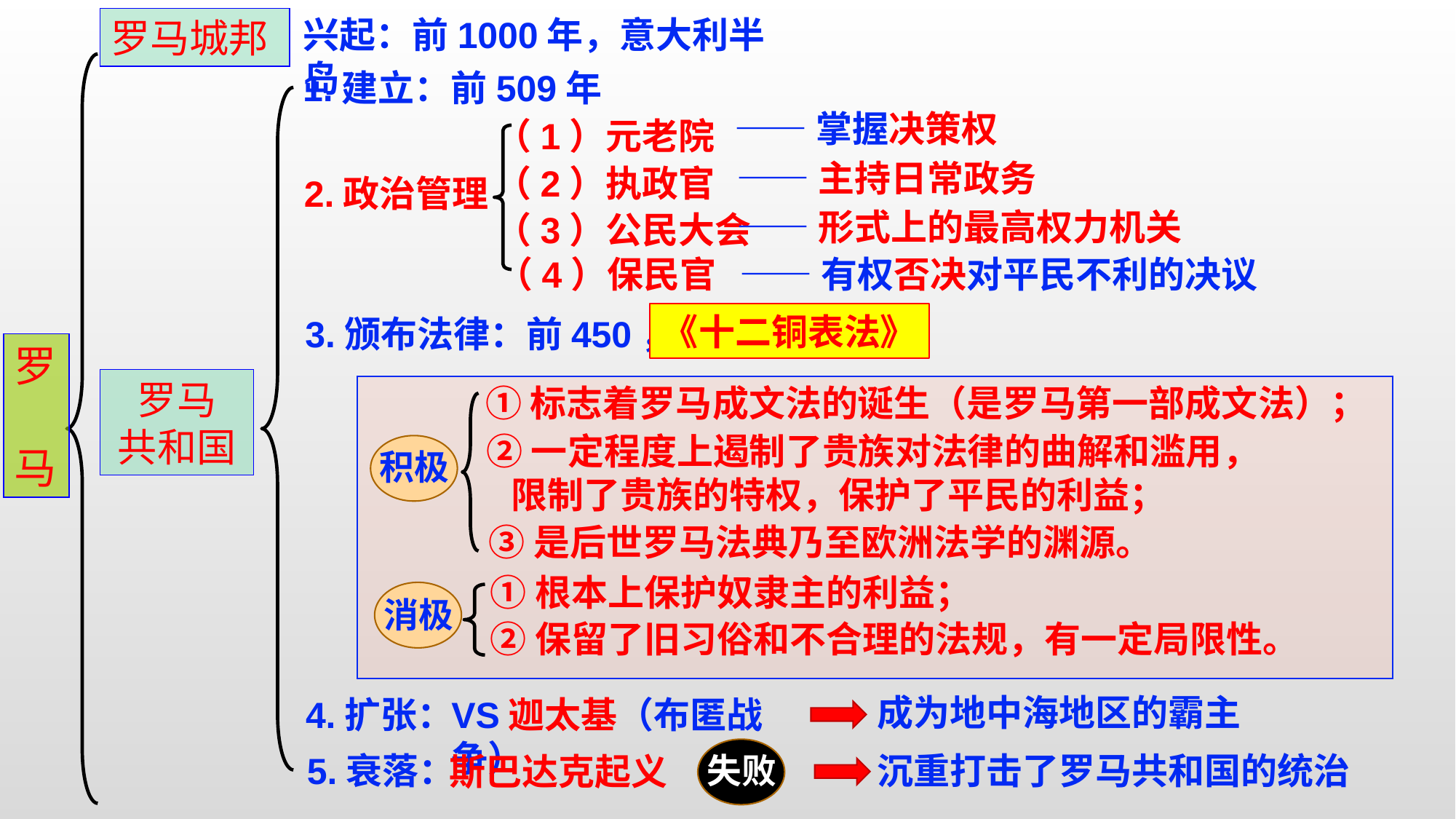

兴起：前1000年，意大利半岛
罗马城邦

1.建立：前509年

——掌握决策权
（1）元老院
（2）执政官
（3）公民大会

——主持日常政务
2.政治管理
——形式上的最高权力机关
——有权否决对平民不利的决议
（4）保民官
《十二铜表法》
3.颁布法律：前450，
罗

马
罗马
共和国
①标志着罗马成文法的诞生（是罗马第一部成文法）；

②一定程度上遏制了贵族对法律的曲解和滥用，
  限制了贵族的特权，保护了平民的利益；

积极
③是后世罗马法典乃至欧洲法学的渊源。
①根本上保护奴隶主的利益；

消极

②保留了旧习俗和不合理的法规，有一定局限性。
成为地中海地区的霸主

4.扩张：
VS迦太基（布匿战争）

失败
5.衰落：
沉重打击了罗马共和国的统治

斯巴达克起义